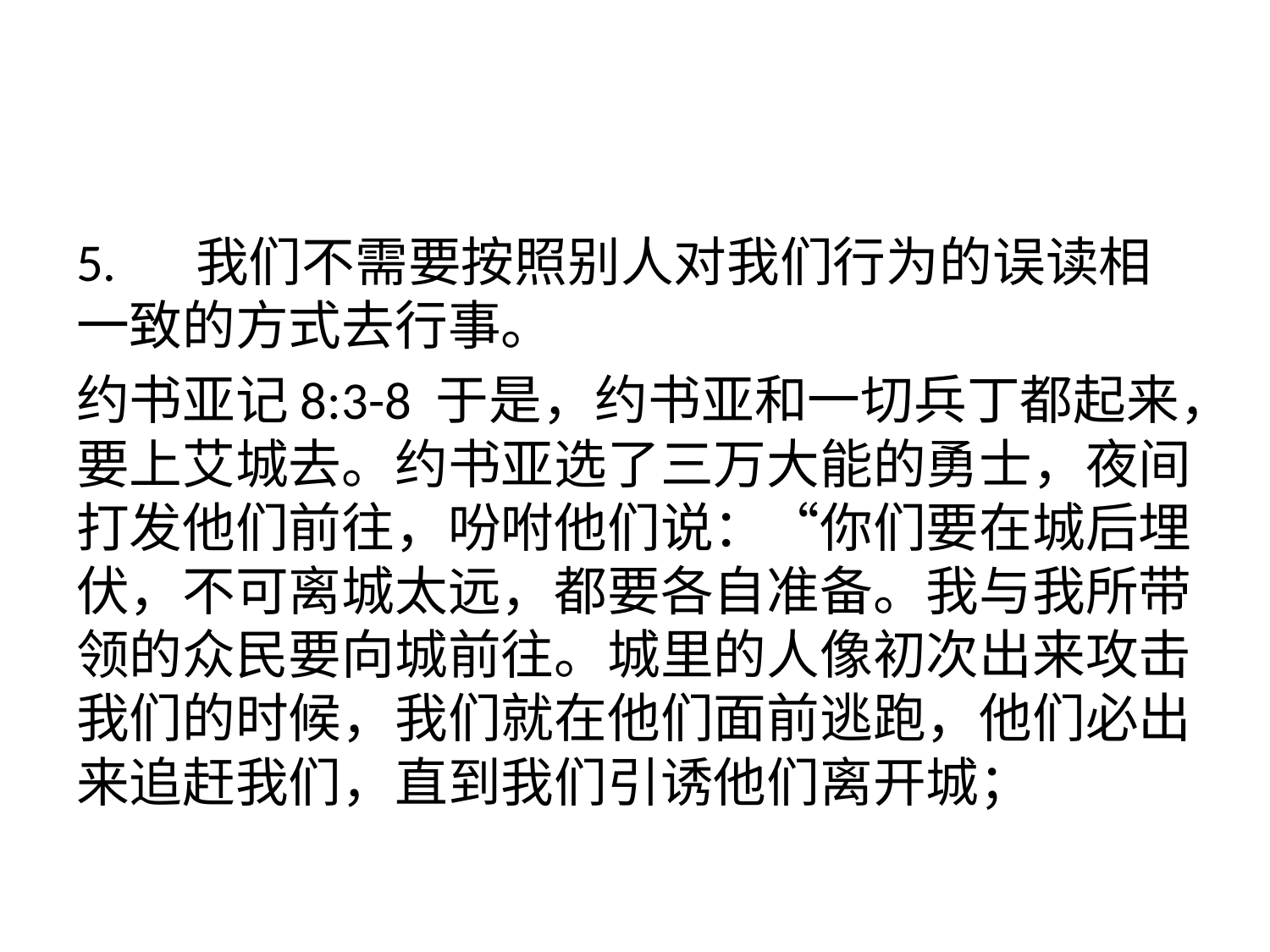

#
5.	我们不需要按照别人对我们行为的误读相一致的方式去行事。
约书亚记8:3-8 于是，约书亚和一切兵丁都起来，要上艾城去。约书亚选了三万大能的勇士，夜间打发他们前往，吩咐他们说：“你们要在城后埋伏，不可离城太远，都要各自准备。我与我所带领的众民要向城前往。城里的人像初次出来攻击我们的时候，我们就在他们面前逃跑，他们必出来追赶我们，直到我们引诱他们离开城；